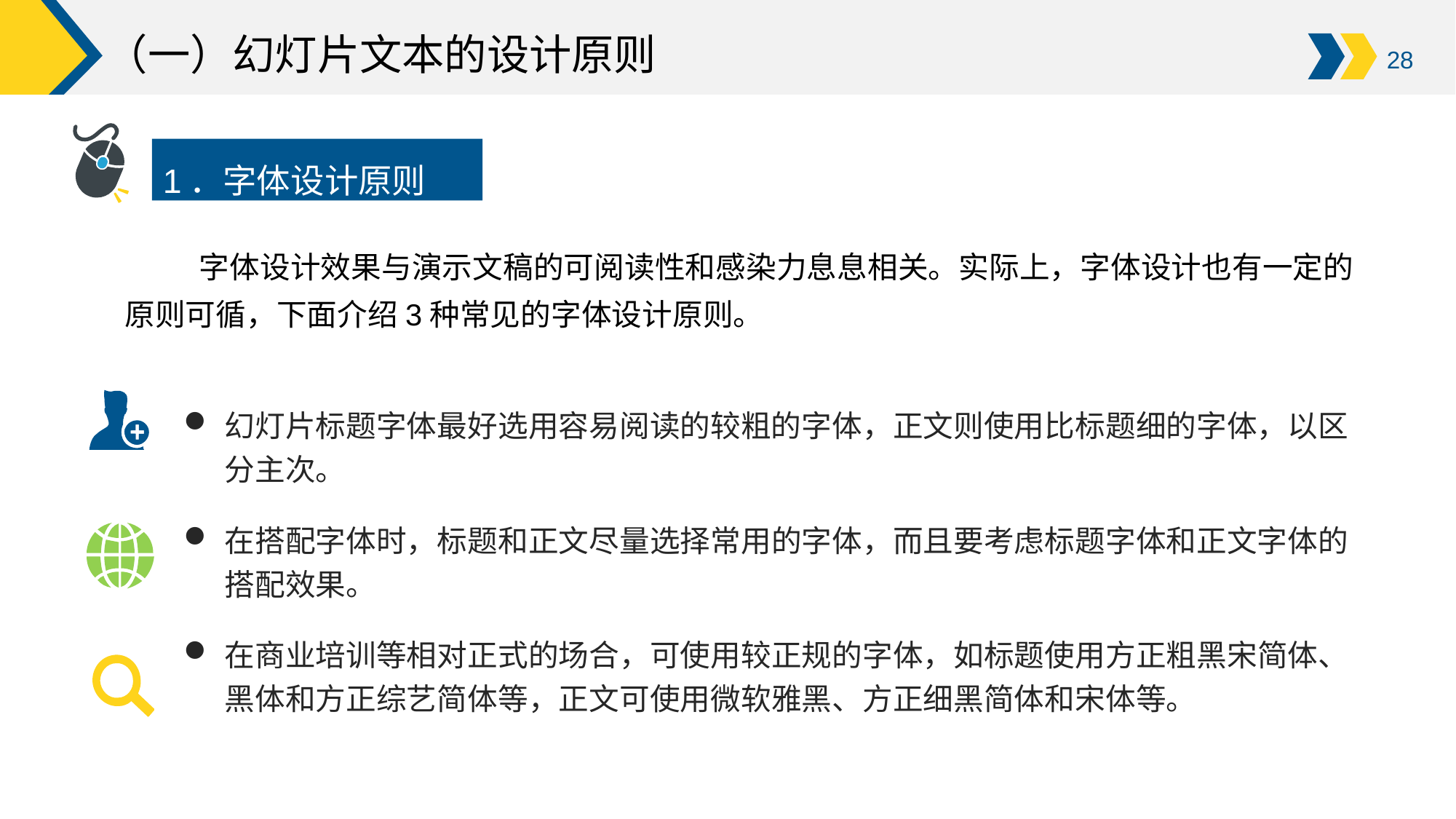

# （一）幻灯片文本的设计原则

1．字体设计原则
字体设计效果与演示文稿的可阅读性和感染力息息相关。实际上，字体设计也有一定的原则可循，下面介绍3种常见的字体设计原则。

幻灯片标题字体最好选用容易阅读的较粗的字体，正文则使用比标题细的字体，以区分主次。
在搭配字体时，标题和正文尽量选择常用的字体，而且要考虑标题字体和正文字体的搭配效果。
在商业培训等相对正式的场合，可使用较正规的字体，如标题使用方正粗黑宋简体、黑体和方正综艺简体等，正文可使用微软雅黑、方正细黑简体和宋体等。